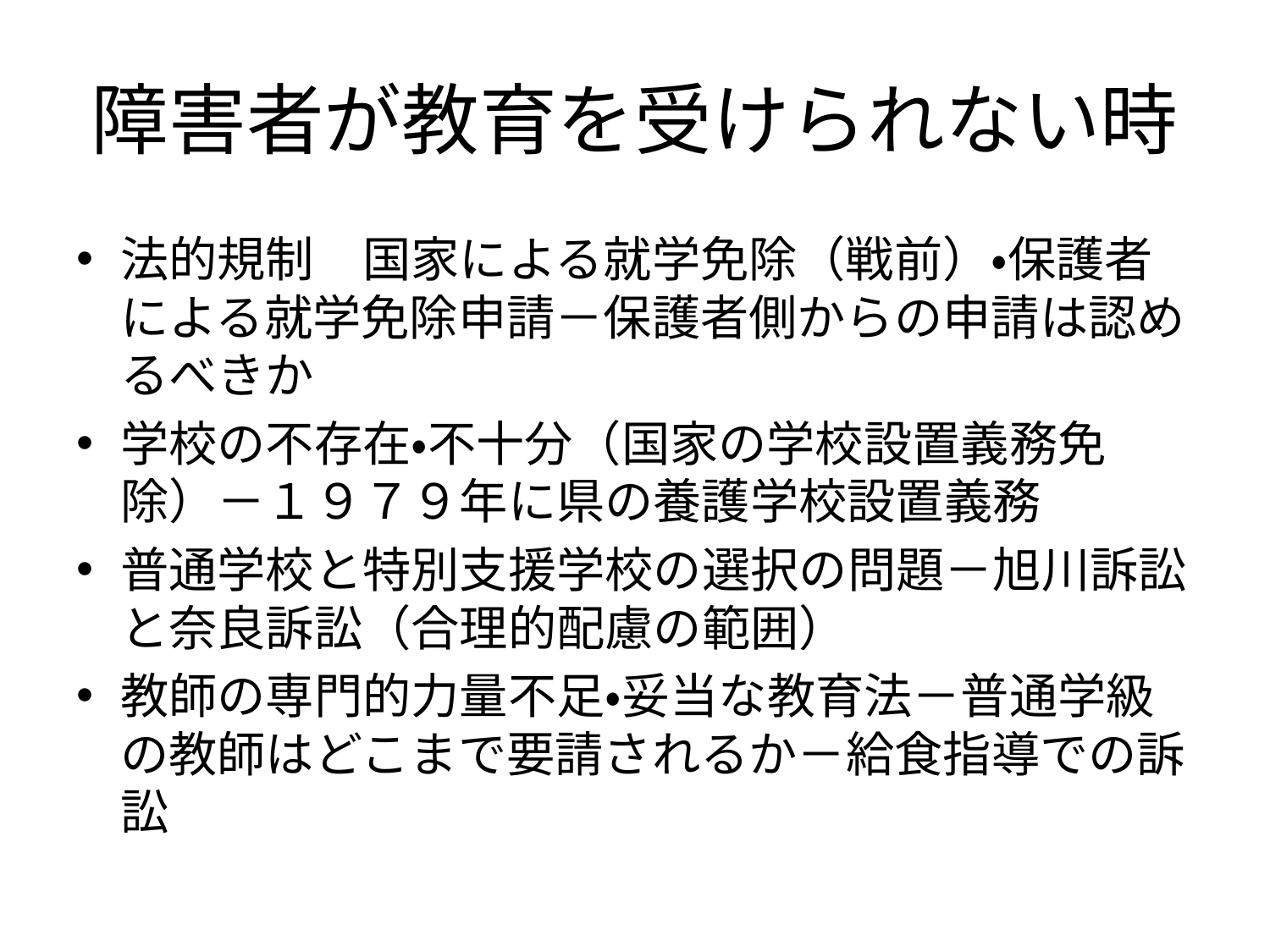

# 障害者が教育を受けられない時
法的規制　国家による就学免除（戦前）・保護者による就学免除申請－保護者側からの申請は認めるべきか
学校の不存在・不十分（国家の学校設置義務免除）－１９７９年に県の養護学校設置義務
普通学校と特別支援学校の選択の問題－旭川訴訟と奈良訴訟（合理的配慮の範囲）
教師の専門的力量不足・妥当な教育法－普通学級の教師はどこまで要請されるか－給食指導での訴訟